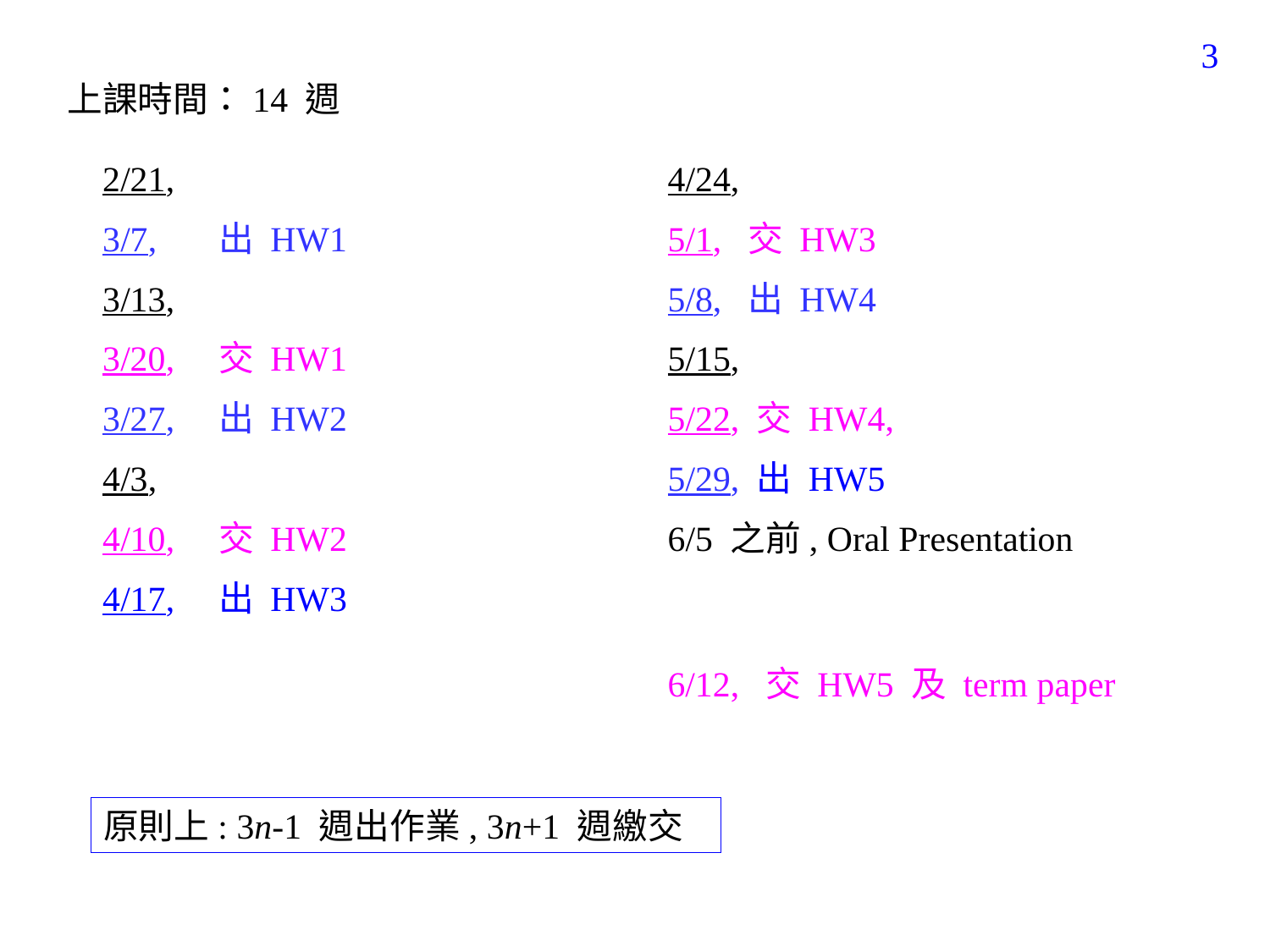

3
上課時間：14 週
2/21,
3/7,      出 HW1
3/13,
3/20,    交 HW1
3/27,    出 HW2
4/3,
4/10,    交 HW2
4/17,    出 HW3
4/24,
5/1,  交 HW3
5/8,  出 HW4
5/15,
5/22, 交 HW4,
5/29, 出 HW5
6/5 之前, Oral Presentation
6/12,  交 HW5 及 term paper
原則上: 3n-1 週出作業, 3n+1 週繳交